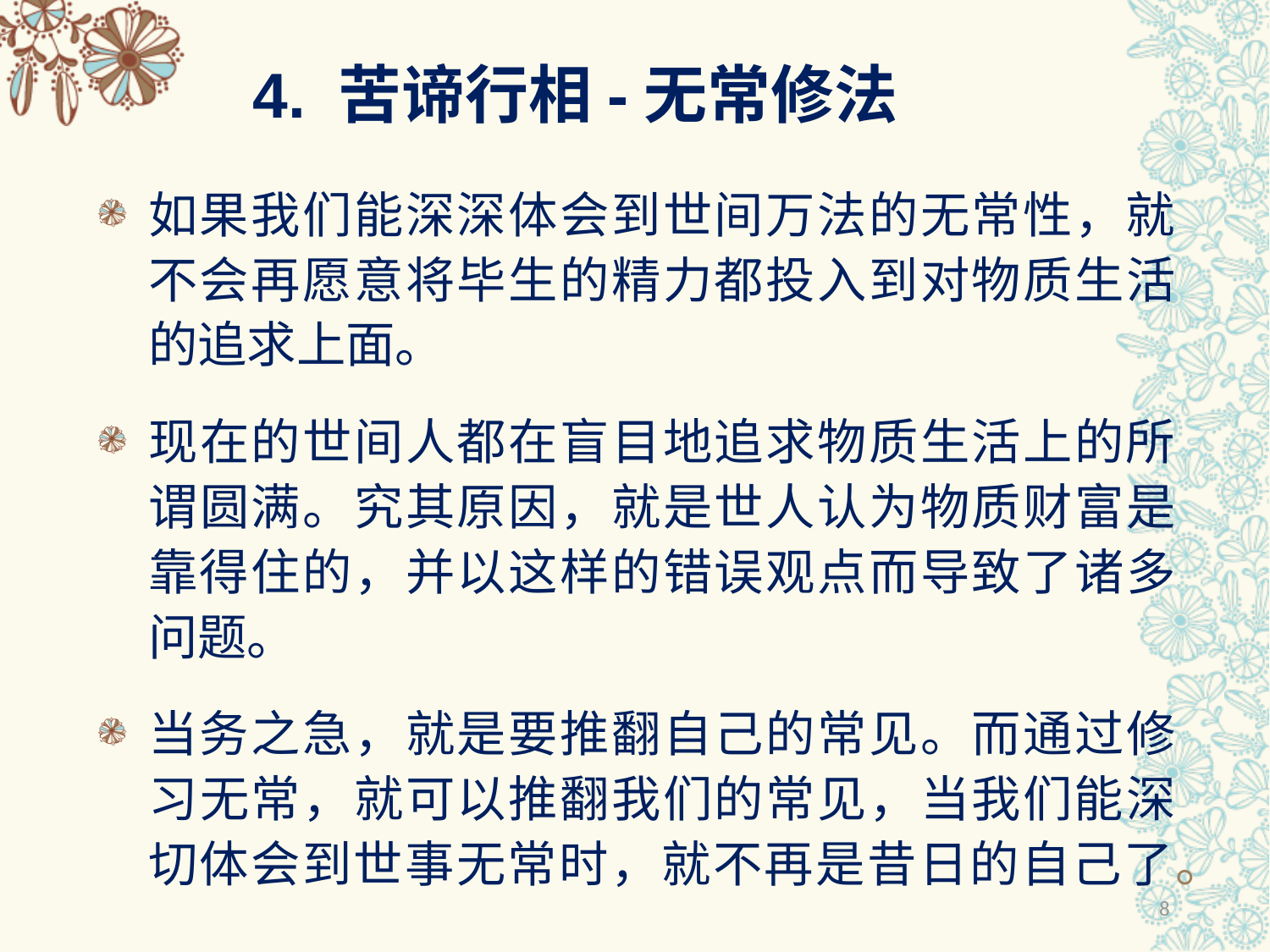

# 4. 苦谛行相-无常修法
如果我们能深深体会到世间万法的无常性，就不会再愿意将毕生的精力都投入到对物质生活的追求上面。
现在的世间人都在盲目地追求物质生活上的所谓圆满。究其原因，就是世人认为物质财富是靠得住的，并以这样的错误观点而导致了诸多问题。
当务之急，就是要推翻自己的常见。而通过修习无常，就可以推翻我们的常见，当我们能深切体会到世事无常时，就不再是昔日的自己了。
8